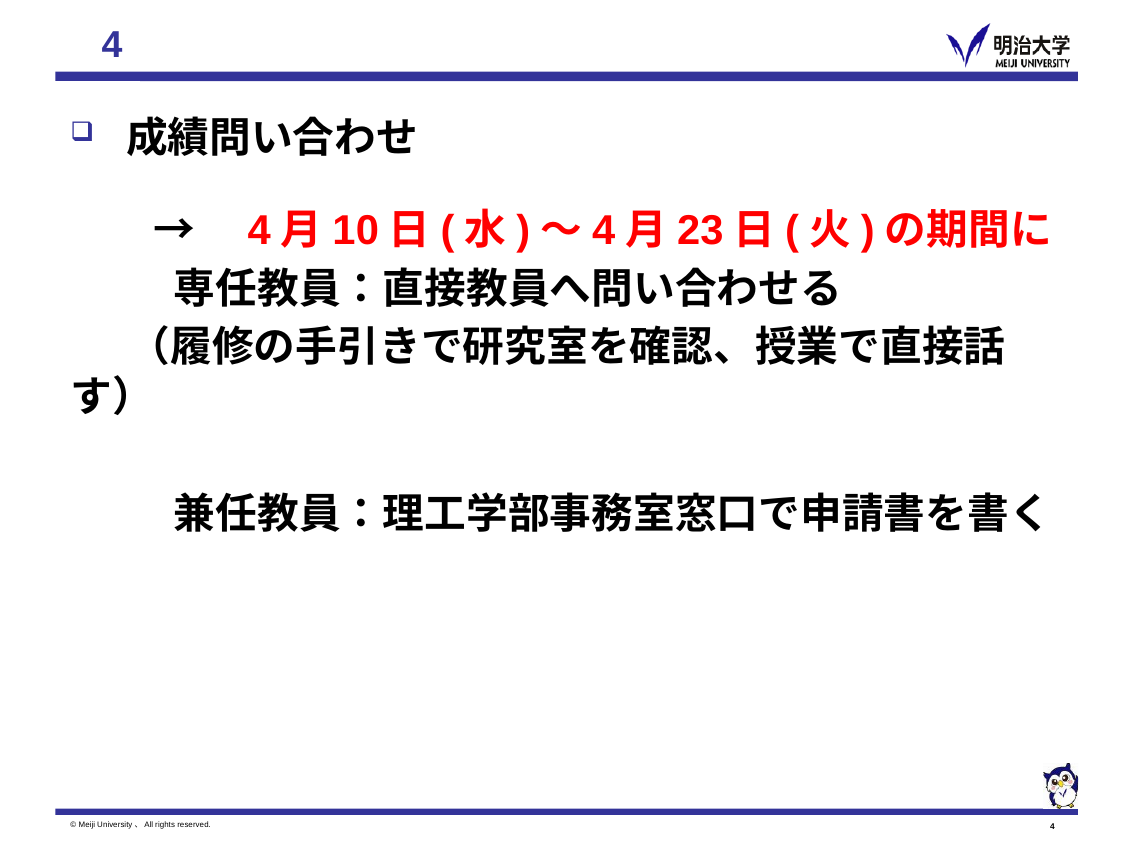

成績問い合わせ

　　→　4月10日(水)～4月23日(火)の期間に
専任教員：直接教員へ問い合わせる
（履修の手引きで研究室を確認、授業で直接話す）

兼任教員：理工学部事務室窓口で申請書を書く

© Meiji University、All rights reserved.
4